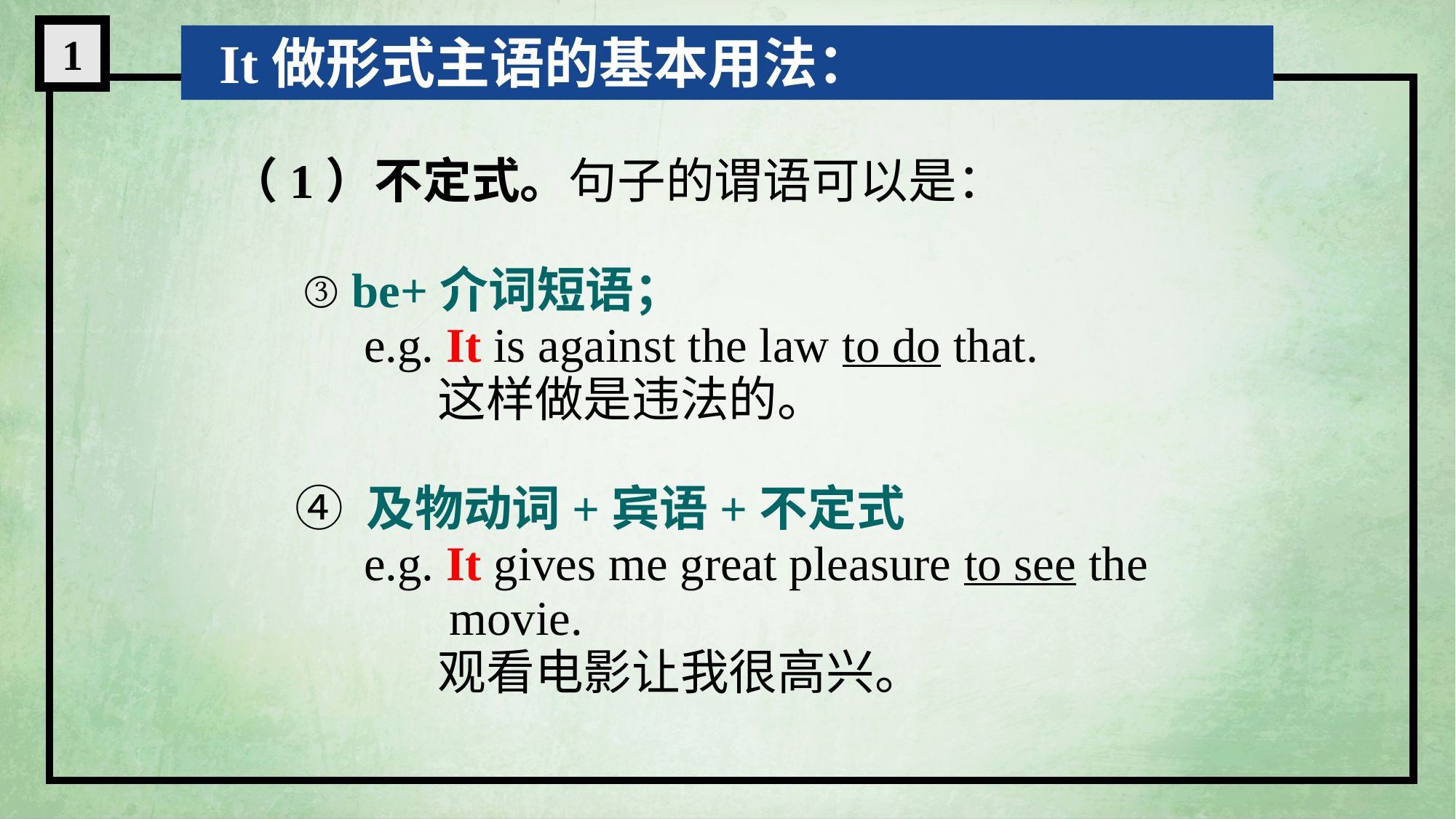

1
  It做形式主语的基本用法：

（1）不定式。句子的谓语可以是：

      ③ be+介词短语；
           e.g. It is against the law to do that.
                  这样做是违法的。

      ④ 及物动词+宾语+不定式
           e.g. It gives me great pleasure to see the
                  movie.
                  观看电影让我很高兴。